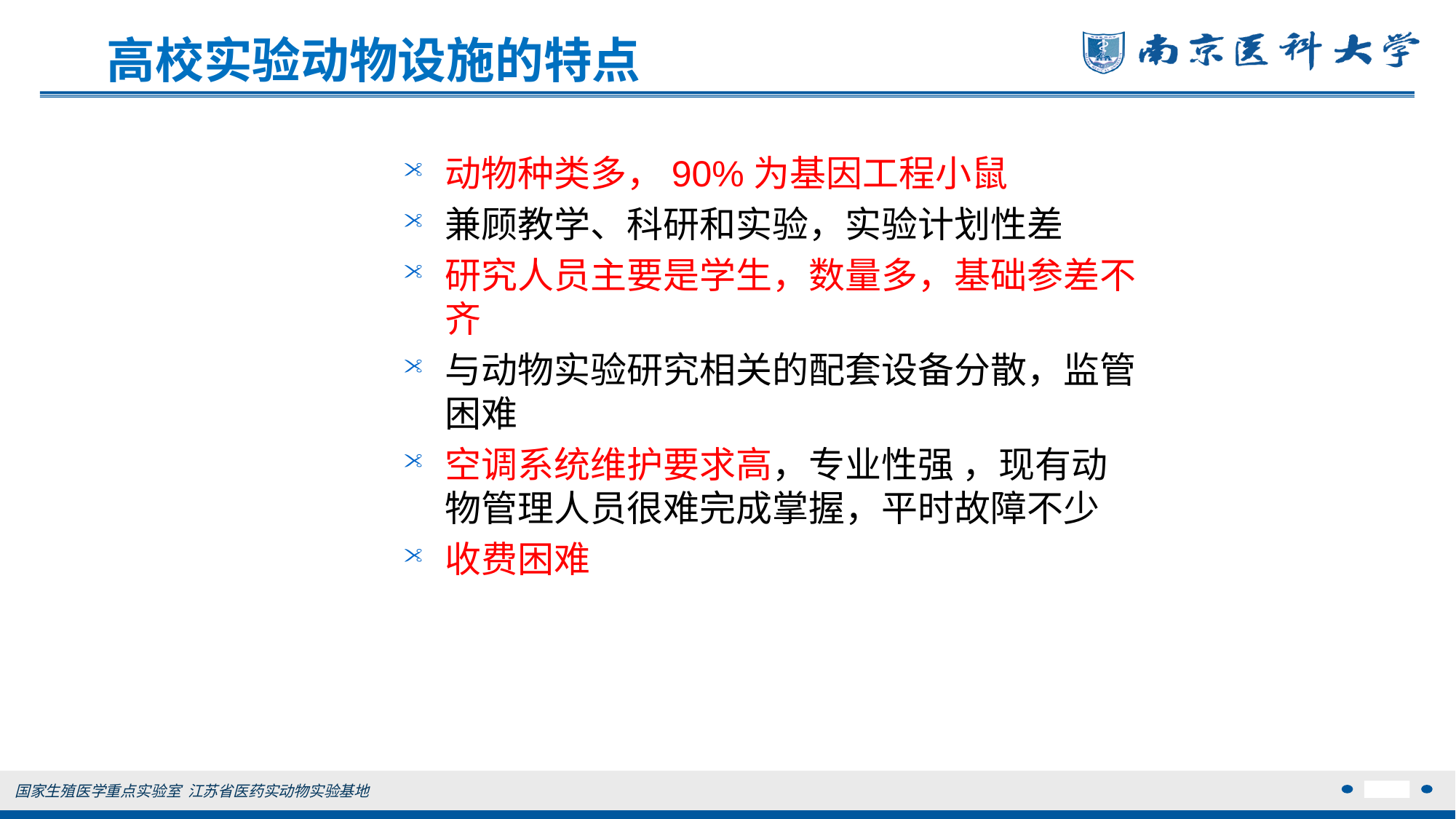

# 高校实验动物设施的特点
动物种类多，90%为基因工程小鼠
兼顾教学、科研和实验，实验计划性差
研究人员主要是学生，数量多，基础参差不齐
与动物实验研究相关的配套设备分散，监管困难
空调系统维护要求高，专业性强 ，现有动物管理人员很难完成掌握，平时故障不少
收费困难